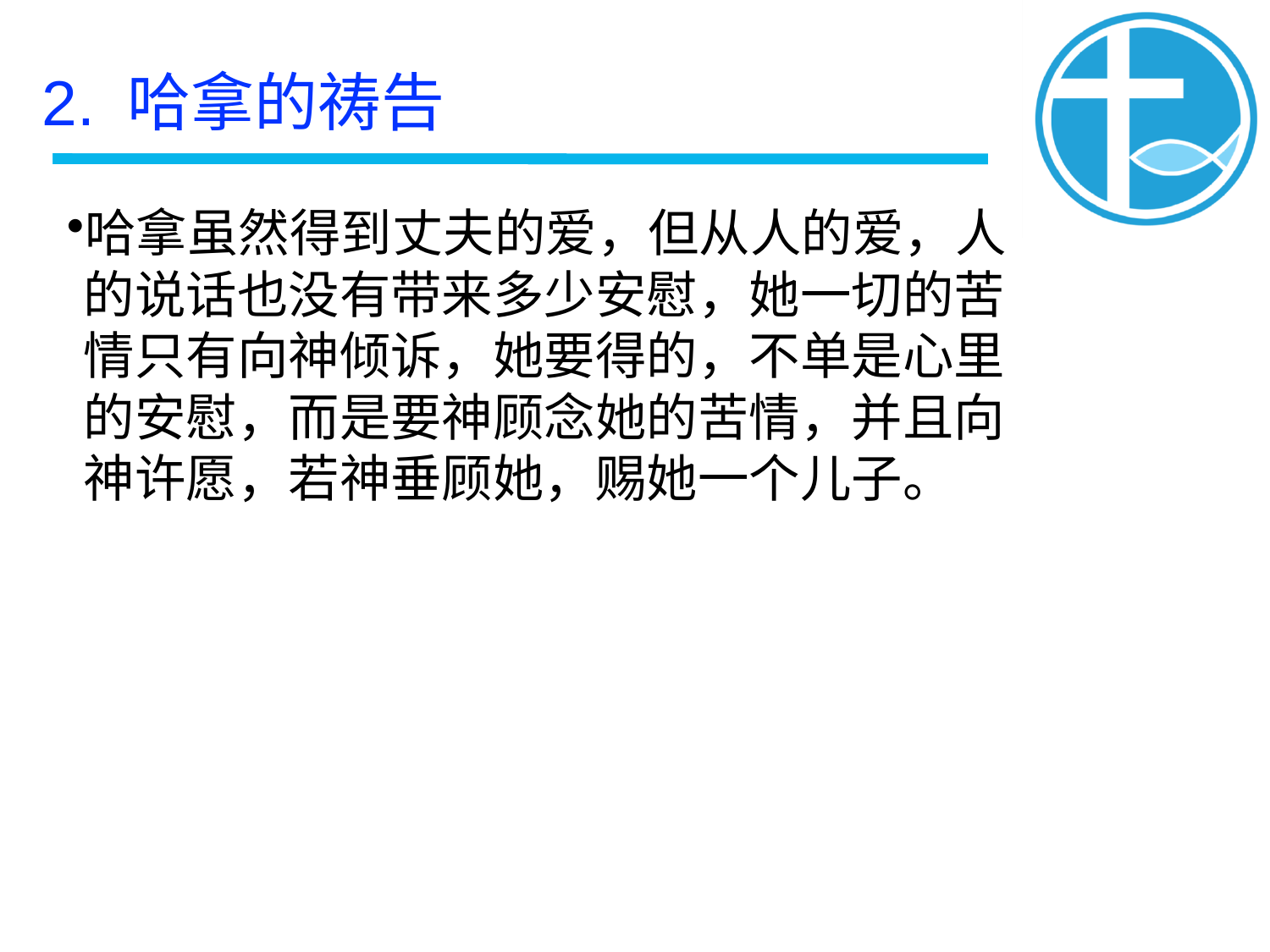

2. 哈拿的祷告
哈拿虽然得到丈夫的爱，但从人的爱，人的说话也没有带来多少安慰，她一切的苦情只有向神倾诉，她要得的，不单是心里的安慰，而是要神顾念她的苦情，并且向神许愿，若神垂顾她，赐她一个儿子。